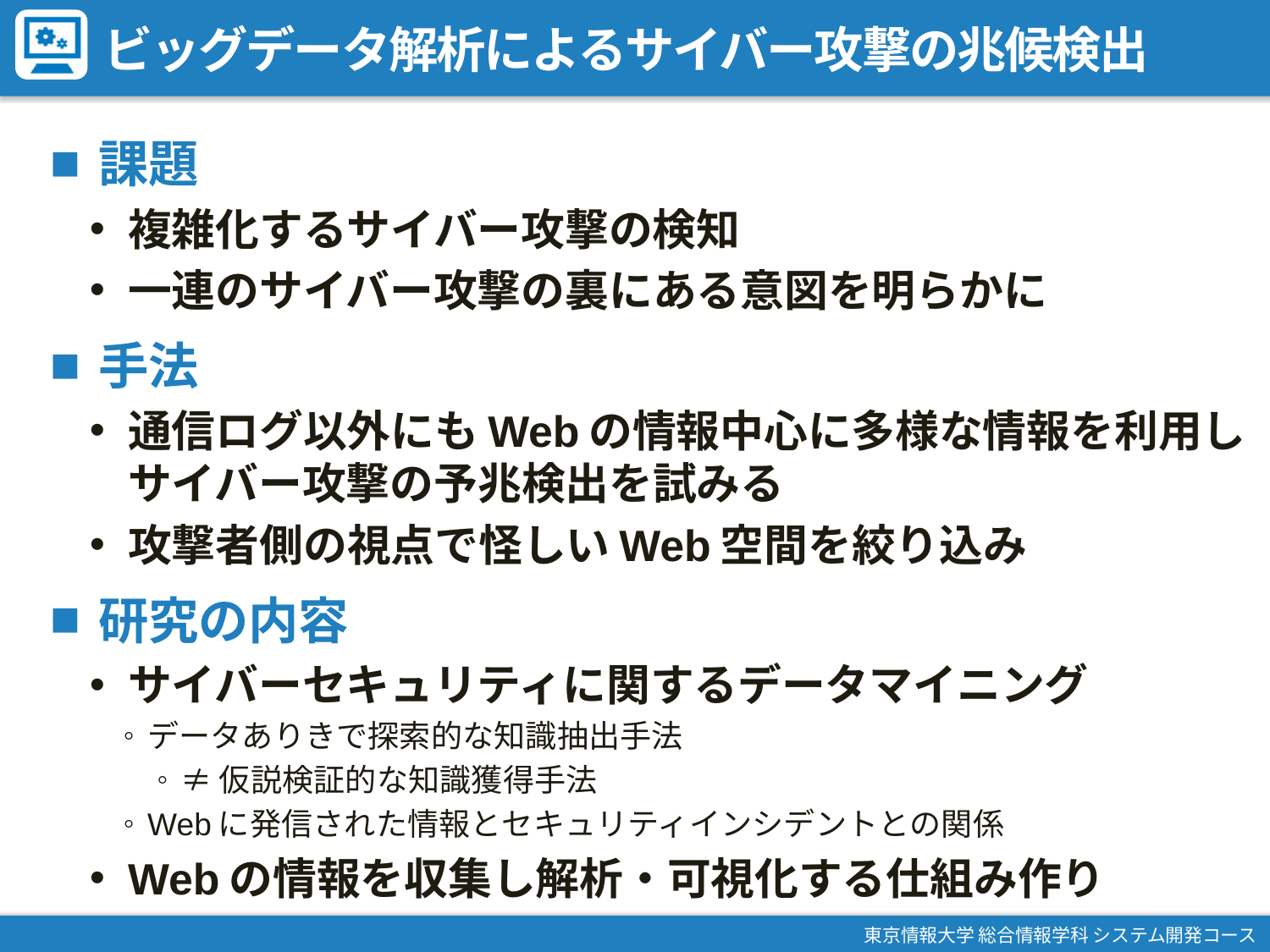

# ビッグデータ解析によるサイバー攻撃の兆候検出
課題
複雑化するサイバー攻撃の検知
一連のサイバー攻撃の裏にある意図を明らかに
手法
通信ログ以外にもWebの情報中心に多様な情報を利用しサイバー攻撃の予兆検出を試みる
攻撃者側の視点で怪しいWeb空間を絞り込み
研究の内容
サイバーセキュリティに関するデータマイニング
データありきで探索的な知識抽出手法
≠仮説検証的な知識獲得手法
Webに発信された情報とセキュリティインシデントとの関係
Webの情報を収集し解析・可視化する仕組み作り